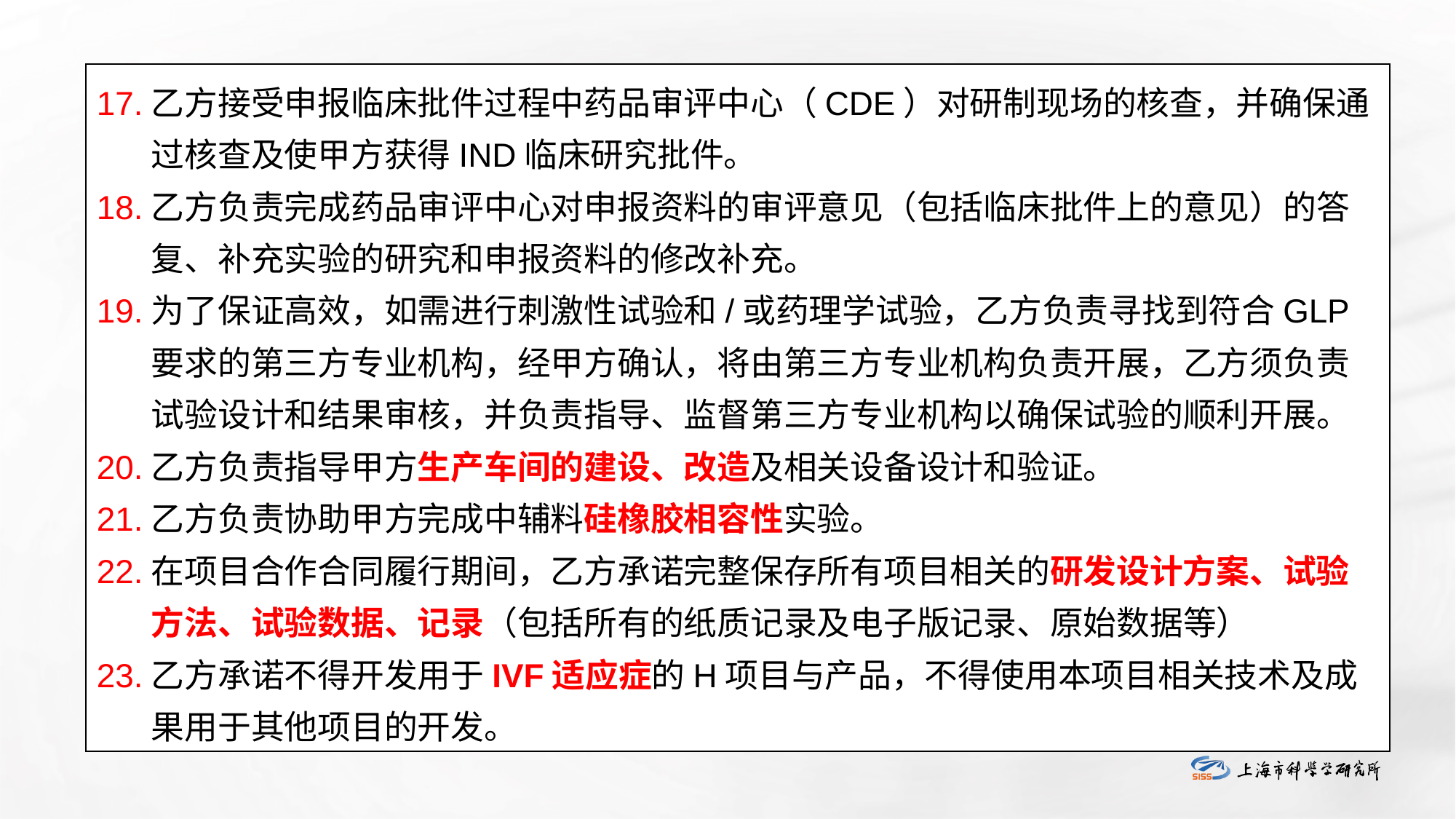

乙方接受申报临床批件过程中药品审评中心（CDE）对研制现场的核查，并确保通过核查及使甲方获得IND临床研究批件。
乙方负责完成药品审评中心对申报资料的审评意见（包括临床批件上的意见）的答复、补充实验的研究和申报资料的修改补充。
为了保证高效，如需进行刺激性试验和/或药理学试验，乙方负责寻找到符合GLP要求的第三方专业机构，经甲方确认，将由第三方专业机构负责开展，乙方须负责试验设计和结果审核，并负责指导、监督第三方专业机构以确保试验的顺利开展。
乙方负责指导甲方生产车间的建设、改造及相关设备设计和验证。
乙方负责协助甲方完成中辅料硅橡胶相容性实验。
在项目合作合同履行期间，乙方承诺完整保存所有项目相关的研发设计方案、试验方法、试验数据、记录（包括所有的纸质记录及电子版记录、原始数据等）
乙方承诺不得开发用于IVF适应症的H项目与产品，不得使用本项目相关技术及成果用于其他项目的开发。